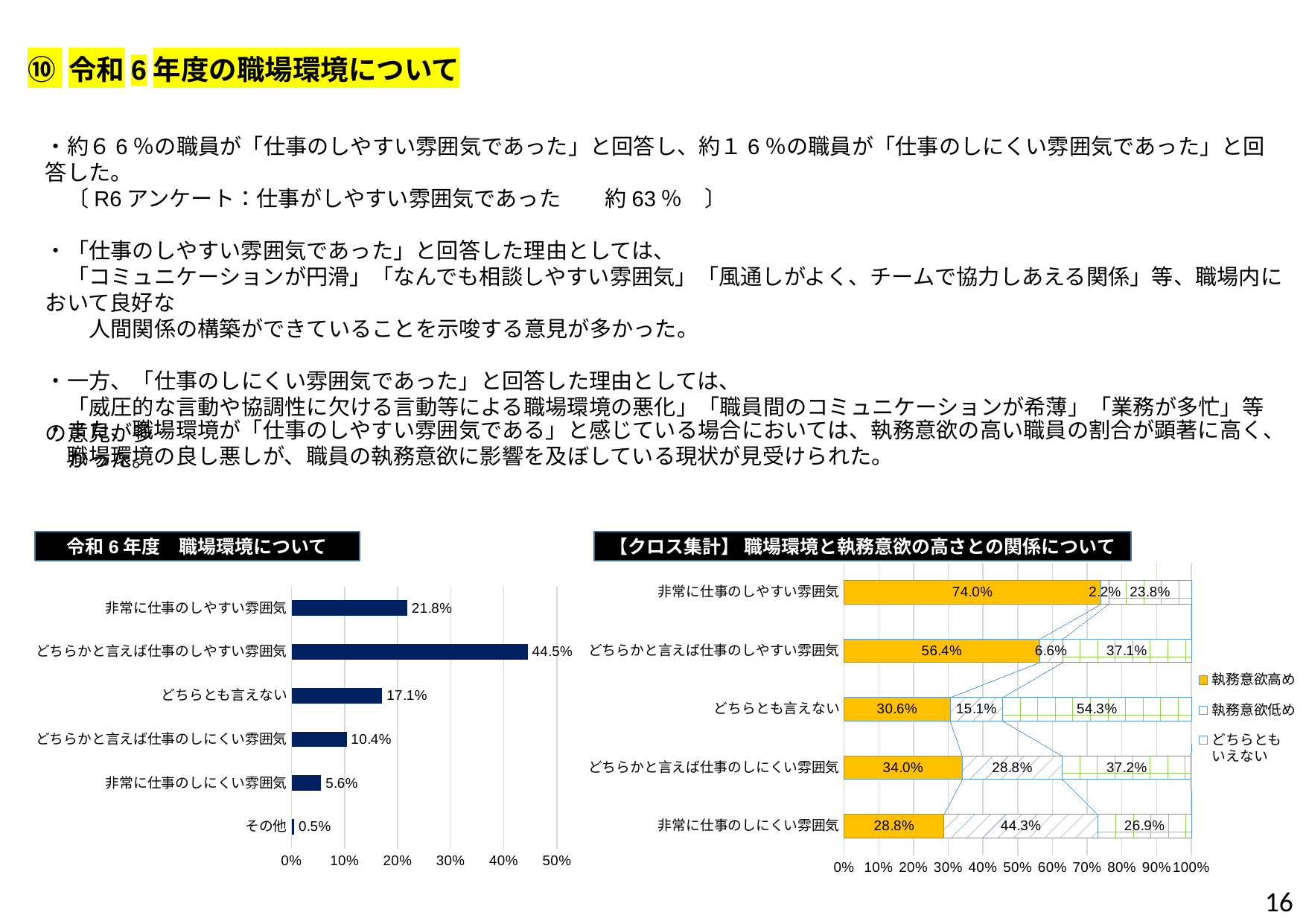

⑩ 令和6年度の職場環境について
・約６6％の職員が「仕事のしやすい雰囲気であった」と回答し、約１6％の職員が「仕事のしにくい雰囲気であった」と回答した。
　〔R6アンケート：仕事がしやすい雰囲気であった　　約63％　〕

・「仕事のしやすい雰囲気であった」と回答した理由としては、
　「コミュニケーションが円滑」「なんでも相談しやすい雰囲気」「風通しがよく、チームで協力しあえる関係」等、職場内において良好な
　　人間関係の構築ができていることを示唆する意見が多かった。

・一方、「仕事のしにくい雰囲気であった」と回答した理由としては、
　「威圧的な言動や協調性に欠ける言動等による職場環境の悪化」「職員間のコミュニケーションが希薄」「業務が多忙」等の意見が多
　かった。
・また、職場環境が「仕事のしやすい雰囲気である」と感じている場合においては、執務意欲の高い職員の割合が顕著に高く、
　職場環境の良し悪しが、職員の執務意欲に影響を及ぼしている現状が見受けられた。
令和6年度　職場環境について
【クロス集計】 職場環境と執務意欲の高さとの関係について

### Chart

| Category | 執務意欲高め | 執務意欲低め | どちらとも
いえない |
|---|---|---|---|
| 非常に仕事のしにくい雰囲気 | 0.28802588996763756 | 0.44336569579288027 | 0.2686084142394822 |
| どちらかと言えば仕事のしにくい雰囲気 | 0.3404605263157895 | 0.2878289473684211 | 0.3717105263157895 |
| どちらとも言えない | 0.30569430569430567 | 0.15084915084915085 | 0.5434565434565435 |
| どちらかと言えば仕事のしやすい雰囲気 | 0.5636015325670498 | 0.06551724137931035 | 0.3708812260536398 |
| 非常に仕事のしやすい雰囲気 | 0.7404520654715511 | 0.021823850350740453 | 0.2377240841777085 |

### Chart

| Category |  |
|---|---|
| その他 | 0.005 |
| 非常に仕事のしにくい雰囲気 | 0.056 |
| どちらかと言えば仕事のしにくい雰囲気 | 0.104 |
| どちらとも言えない | 0.171 |
| どちらかと言えば仕事のしやすい雰囲気 | 0.445 |
| 非常に仕事のしやすい雰囲気 | 0.218 |
16